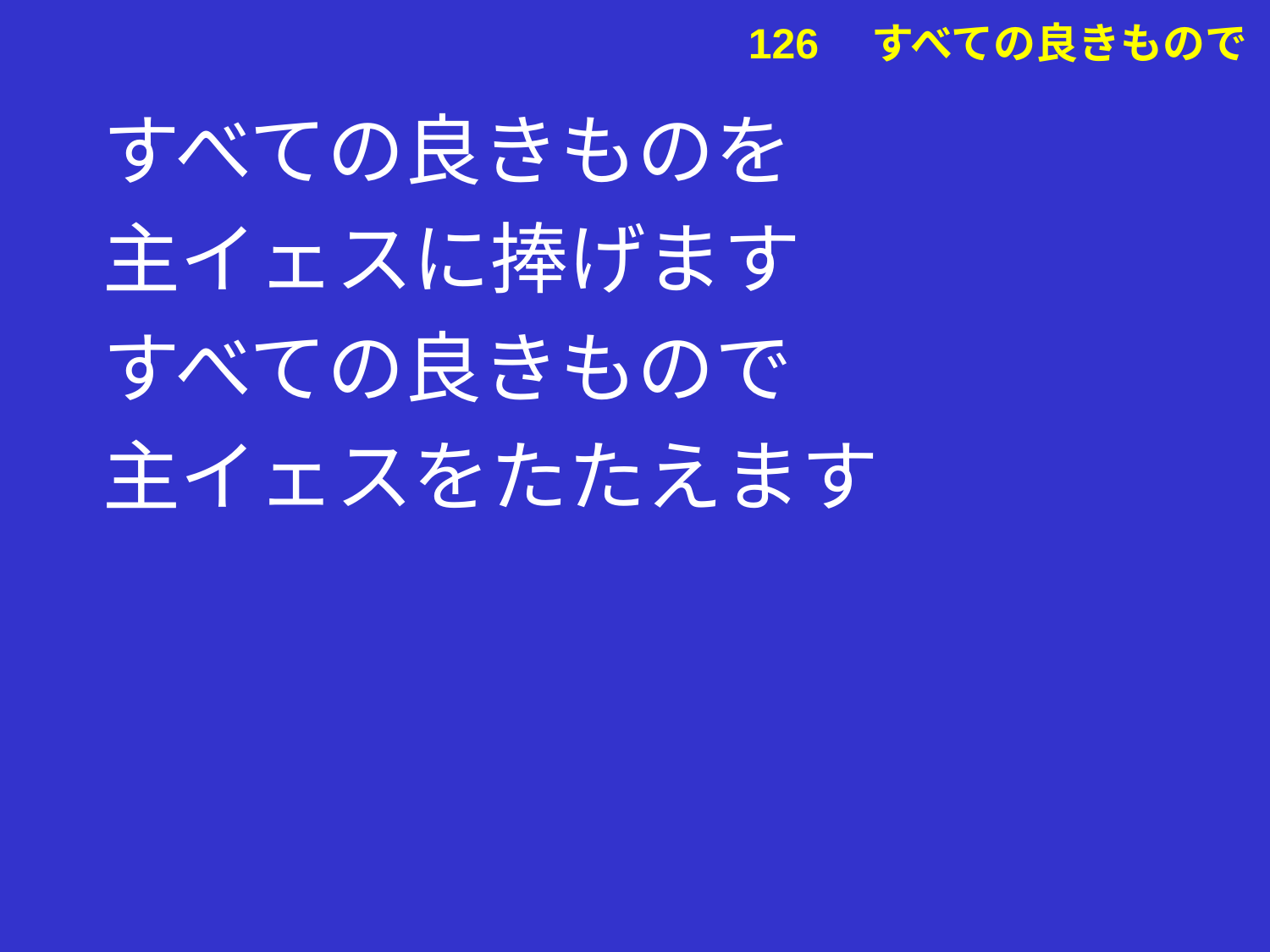

すべての良きものを
主イェスに捧げます
すべての良きもので
主イェスをたたえます
# 126　すべての良きもので